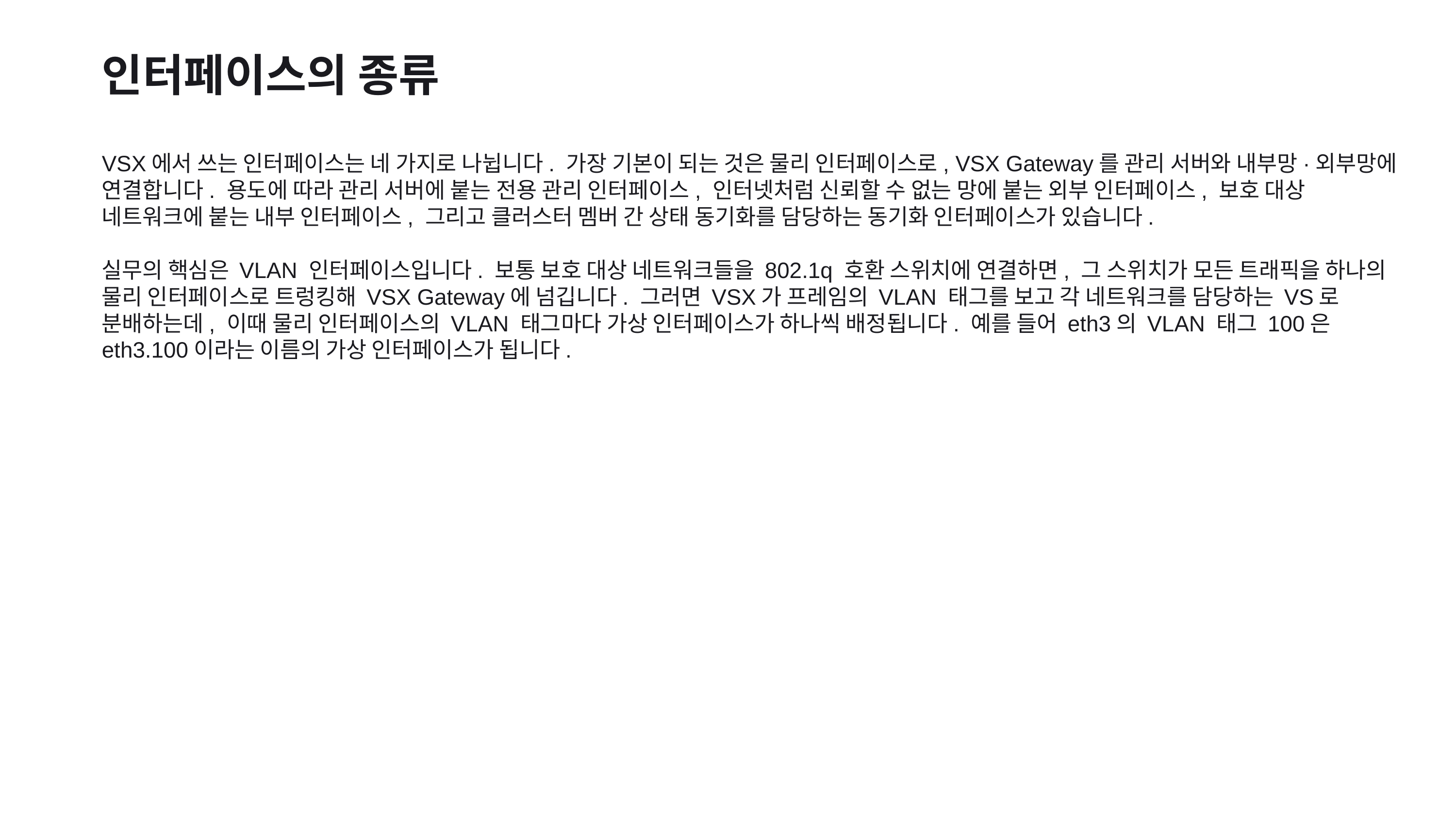

인터페이스의 종류
VSX에서 쓰는 인터페이스는 네 가지로 나뉩니다. 가장 기본이 되는 것은 물리 인터페이스로, VSX Gateway를 관리 서버와 내부망·외부망에 연결합니다. 용도에 따라 관리 서버에 붙는 전용 관리 인터페이스, 인터넷처럼 신뢰할 수 없는 망에 붙는 외부 인터페이스, 보호 대상 네트워크에 붙는 내부 인터페이스, 그리고 클러스터 멤버 간 상태 동기화를 담당하는 동기화 인터페이스가 있습니다.

실무의 핵심은 VLAN 인터페이스입니다. 보통 보호 대상 네트워크들을 802.1q 호환 스위치에 연결하면, 그 스위치가 모든 트래픽을 하나의 물리 인터페이스로 트렁킹해 VSX Gateway에 넘깁니다. 그러면 VSX가 프레임의 VLAN 태그를 보고 각 네트워크를 담당하는 VS로 분배하는데, 이때 물리 인터페이스의 VLAN 태그마다 가상 인터페이스가 하나씩 배정됩니다. 예를 들어 eth3의 VLAN 태그 100은 eth3.100이라는 이름의 가상 인터페이스가 됩니다.